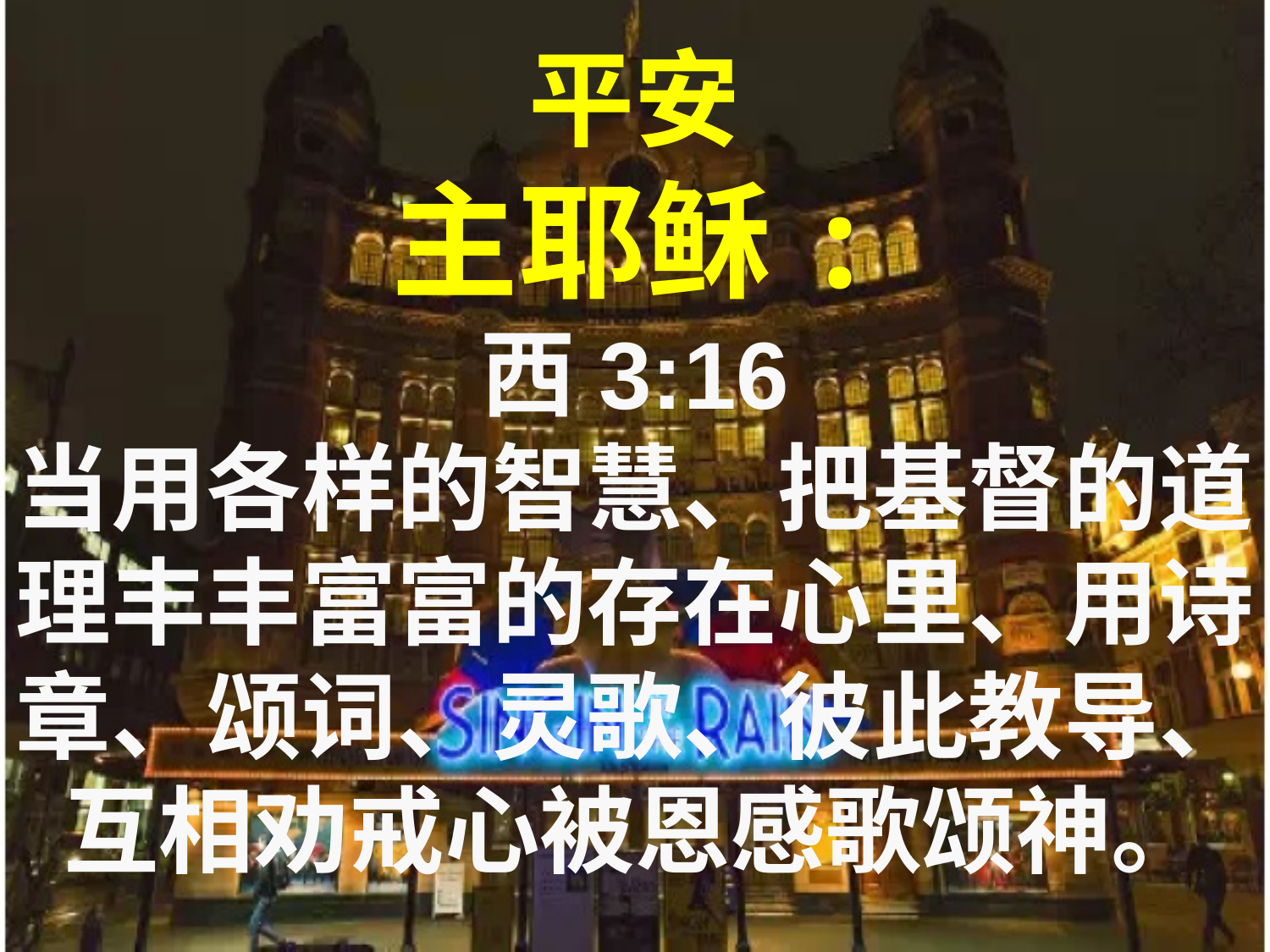

平安

主耶稣:
西3:16
当用各样的智慧、把基督的道理丰丰富富的存在心里、用诗章、颂词、灵歌、彼此教导、互相劝戒心被恩感歌颂神。